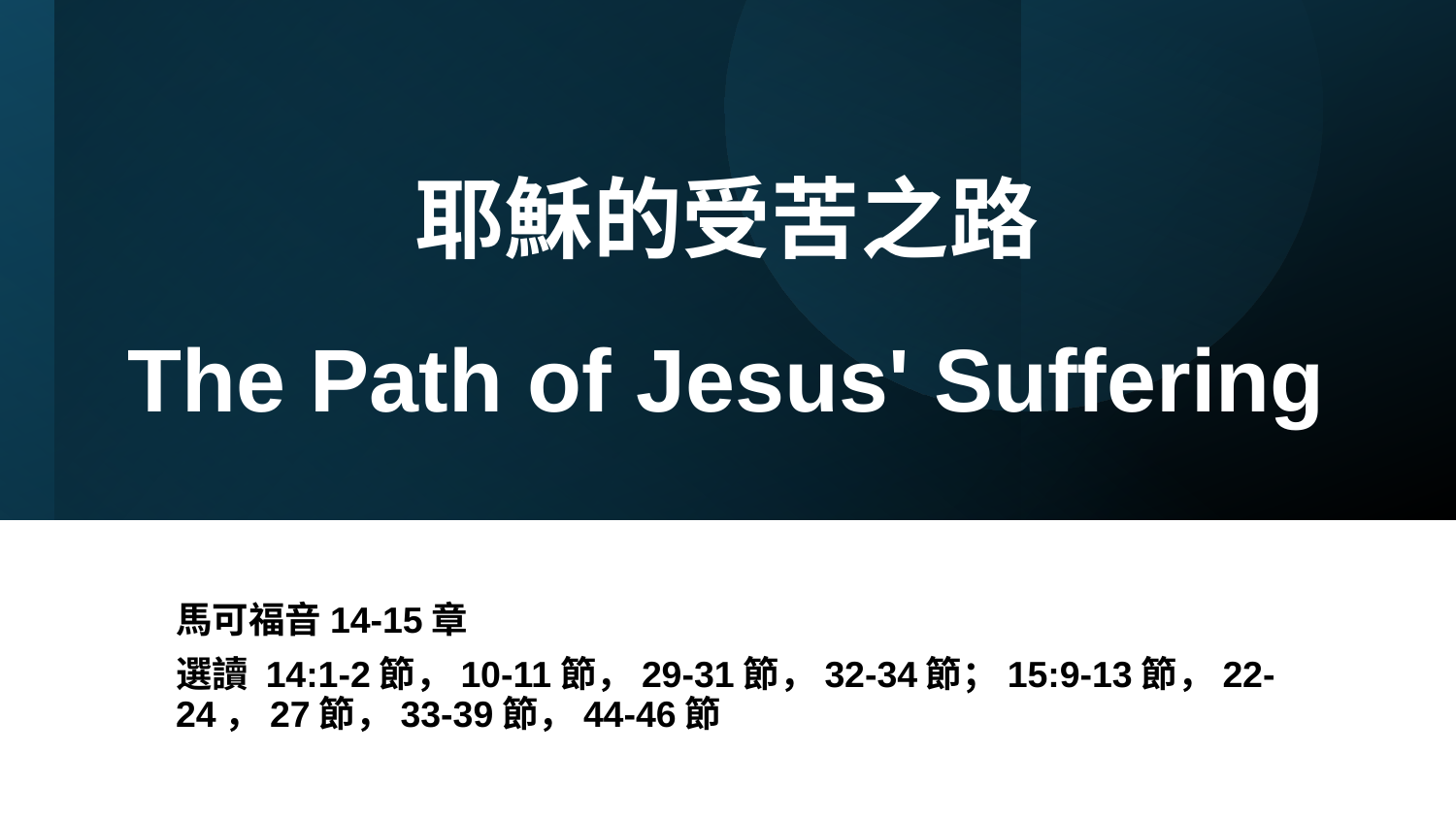

# 耶穌的受苦之路 The Path of Jesus' Suffering
馬可福音14-15章
選讀 14:1-2節，10-11節，29-31節，32-34節；15:9-13節，22-24，27節，33-39節，44-46節